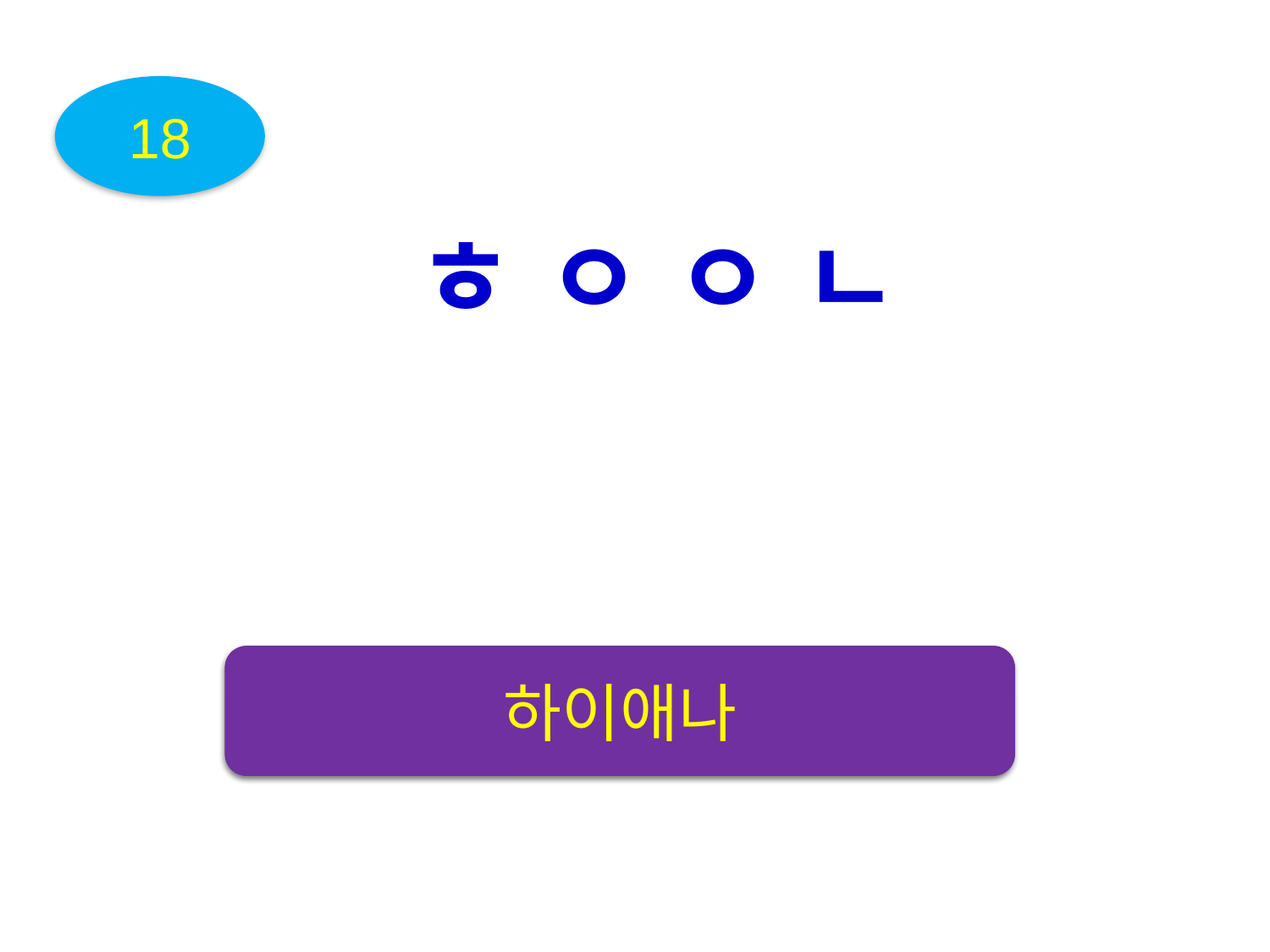

18
ㅎ ㅇ ㅇ ㄴ
동물
하이애나